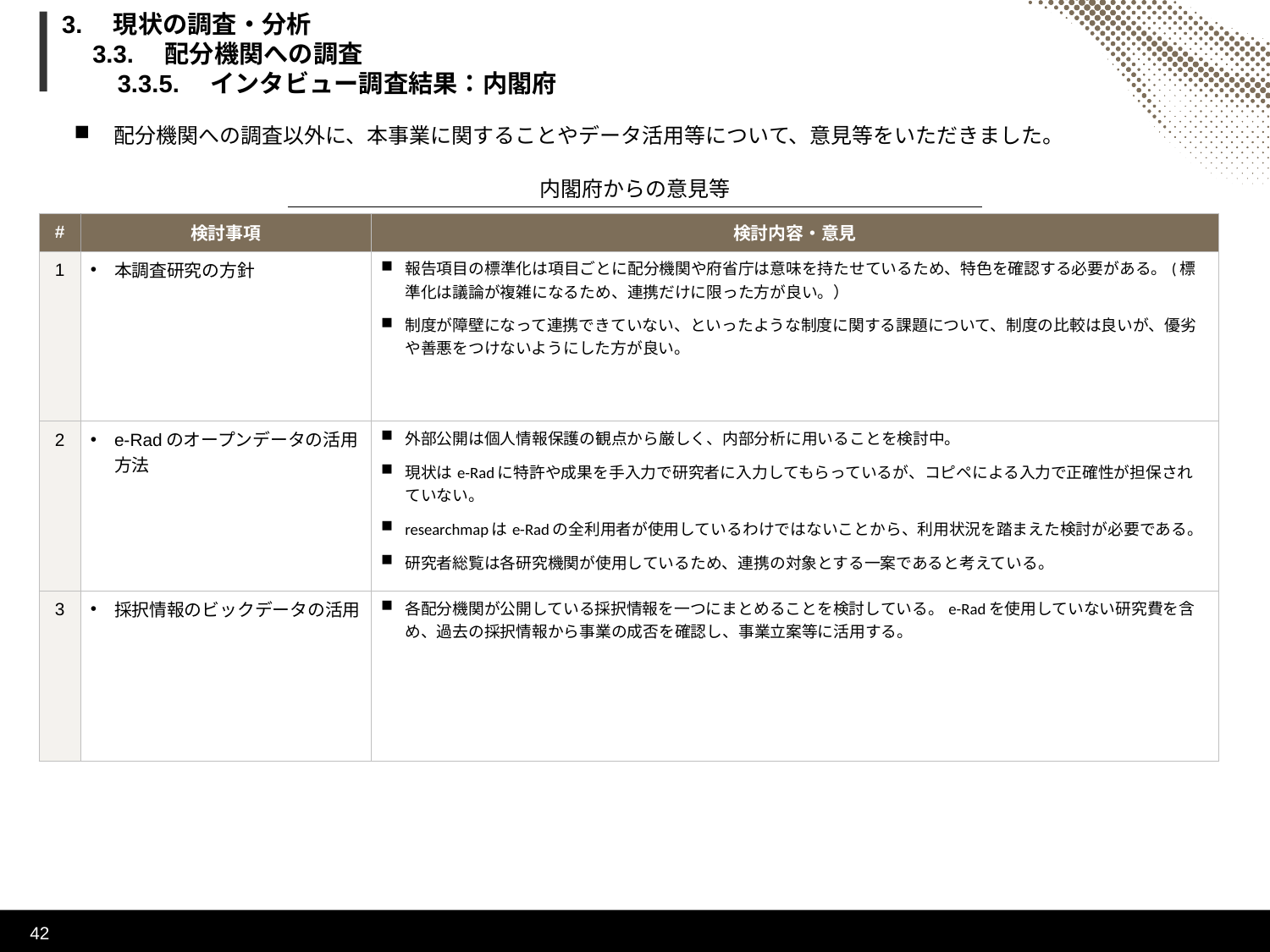

# 3.　現状の調査・分析 　3.3.　配分機関への調査 　　3.3.5.　インタビュー調査結果：内閣府
配分機関への調査以外に、本事業に関することやデータ活用等について、意見等をいただきました。
内閣府からの意見等
| # | 検討事項 | 検討内容・意見 |
| --- | --- | --- |
| 1 | 本調査研究の方針 | 報告項目の標準化は項目ごとに配分機関や府省庁は意味を持たせているため、特色を確認する必要がある。(標準化は議論が複雑になるため、連携だけに限った方が良い。） 制度が障壁になって連携できていない、といったような制度に関する課題について、制度の比較は良いが、優劣や善悪をつけないようにした方が良い。 |
| 2 | e-Radのオープンデータの活用方法 | 外部公開は個人情報保護の観点から厳しく、内部分析に用いることを検討中。 現状はe-Radに特許や成果を手入力で研究者に入力してもらっているが、コピペによる入力で正確性が担保されていない。 researchmapはe-Radの全利用者が使用しているわけではないことから、利用状況を踏まえた検討が必要である。 研究者総覧は各研究機関が使用しているため、連携の対象とする一案であると考えている。 |
| 3 | 採択情報のビックデータの活用 | 各配分機関が公開している採択情報を一つにまとめることを検討している。e-Radを使用していない研究費を含め、過去の採択情報から事業の成否を確認し、事業立案等に活用する。 |